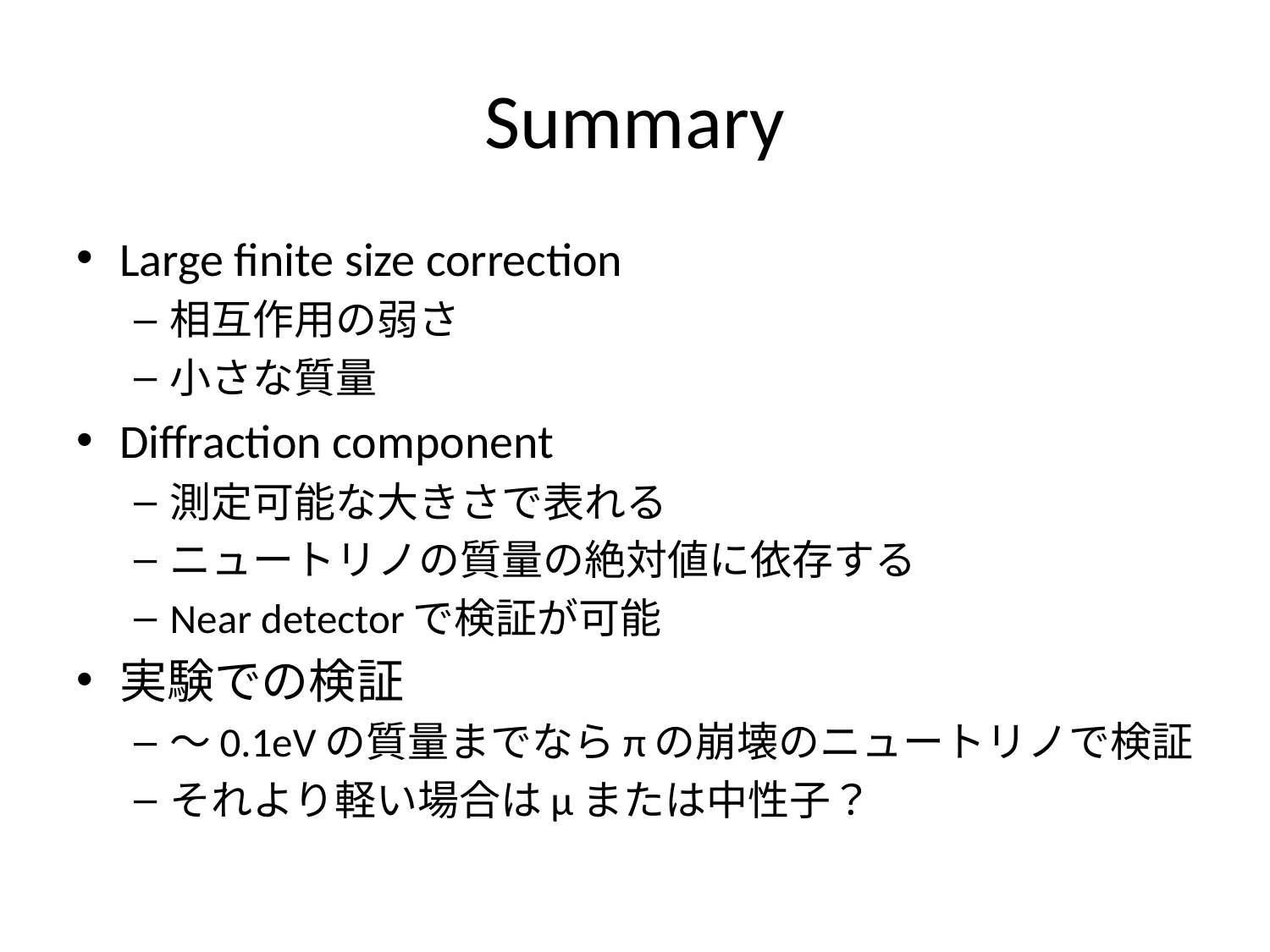

# Summary
Large finite size correction
相互作用の弱さ
小さな質量
Diffraction component
測定可能な大きさで表れる
ニュートリノの質量の絶対値に依存する
Near detectorで検証が可能
実験での検証
～0.1eVの質量までならπの崩壊のニュートリノで検証
それより軽い場合はμまたは中性子？